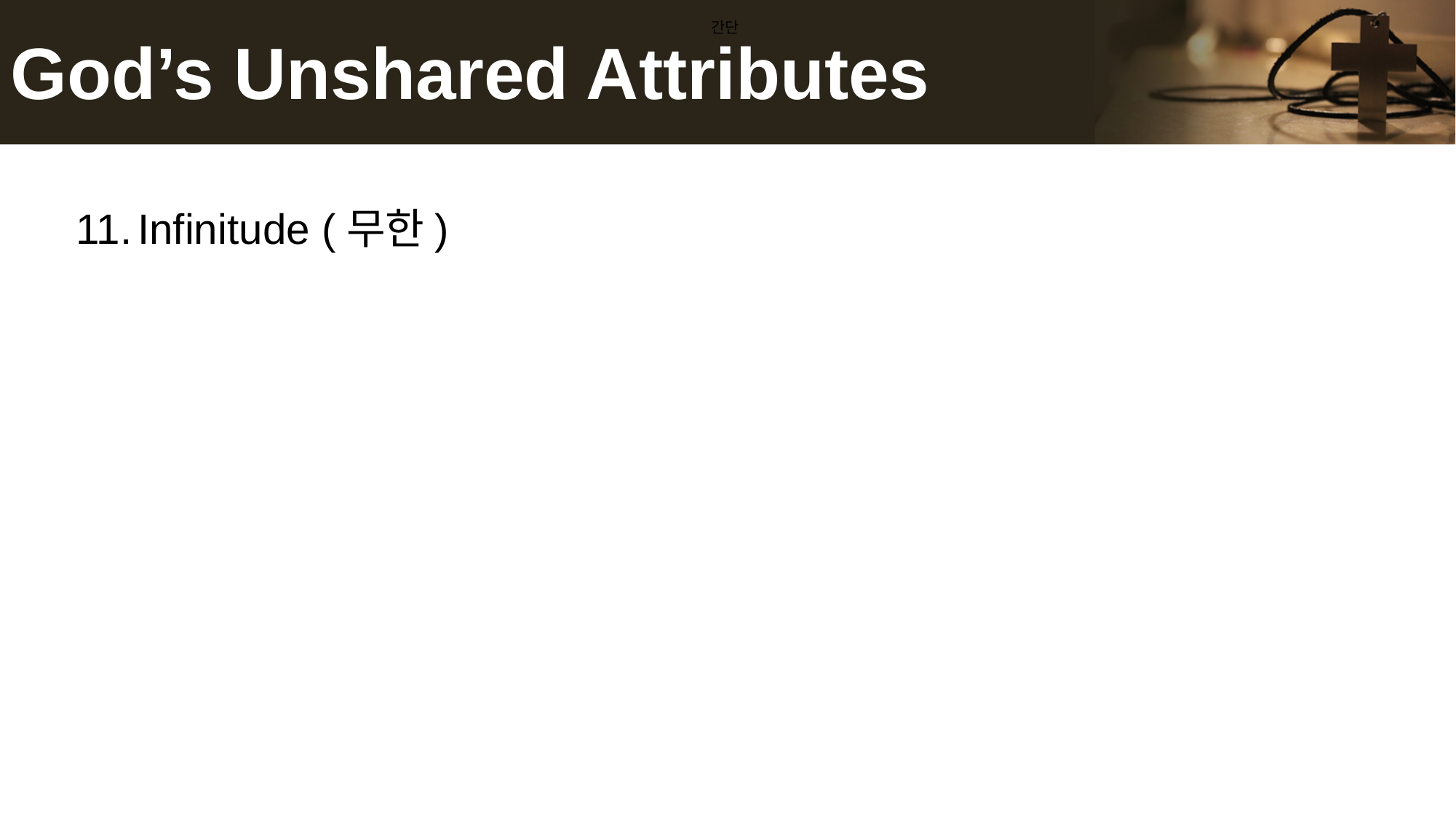

# God’s Unshared Attributes
간단
Infinitude (무한)